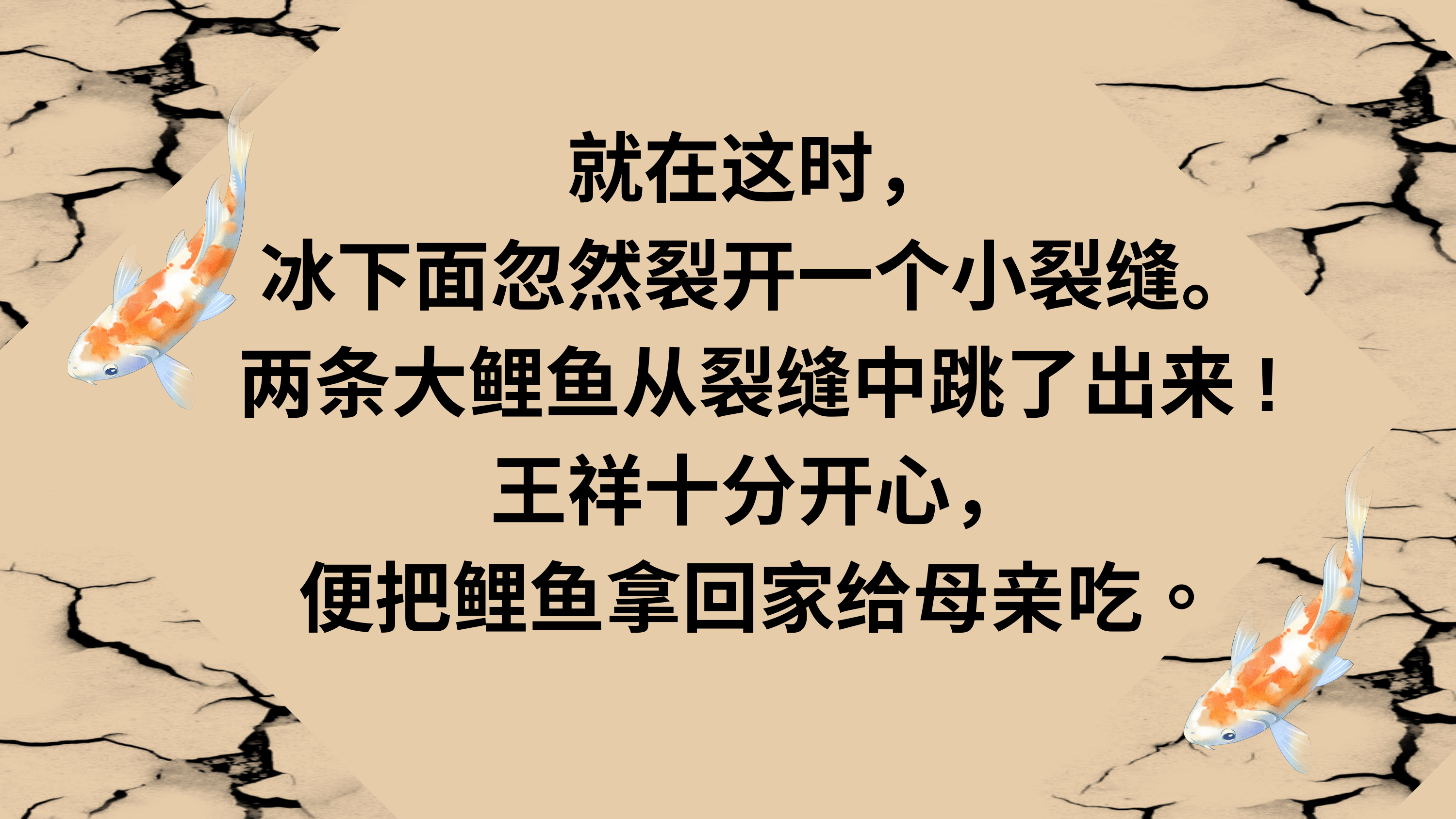

就在这时，
冰下面忽然裂开一个小裂缝。
两条大鲤鱼从裂缝中跳了出来!
王祥十分开心，
便把鲤鱼拿回家给母亲吃。